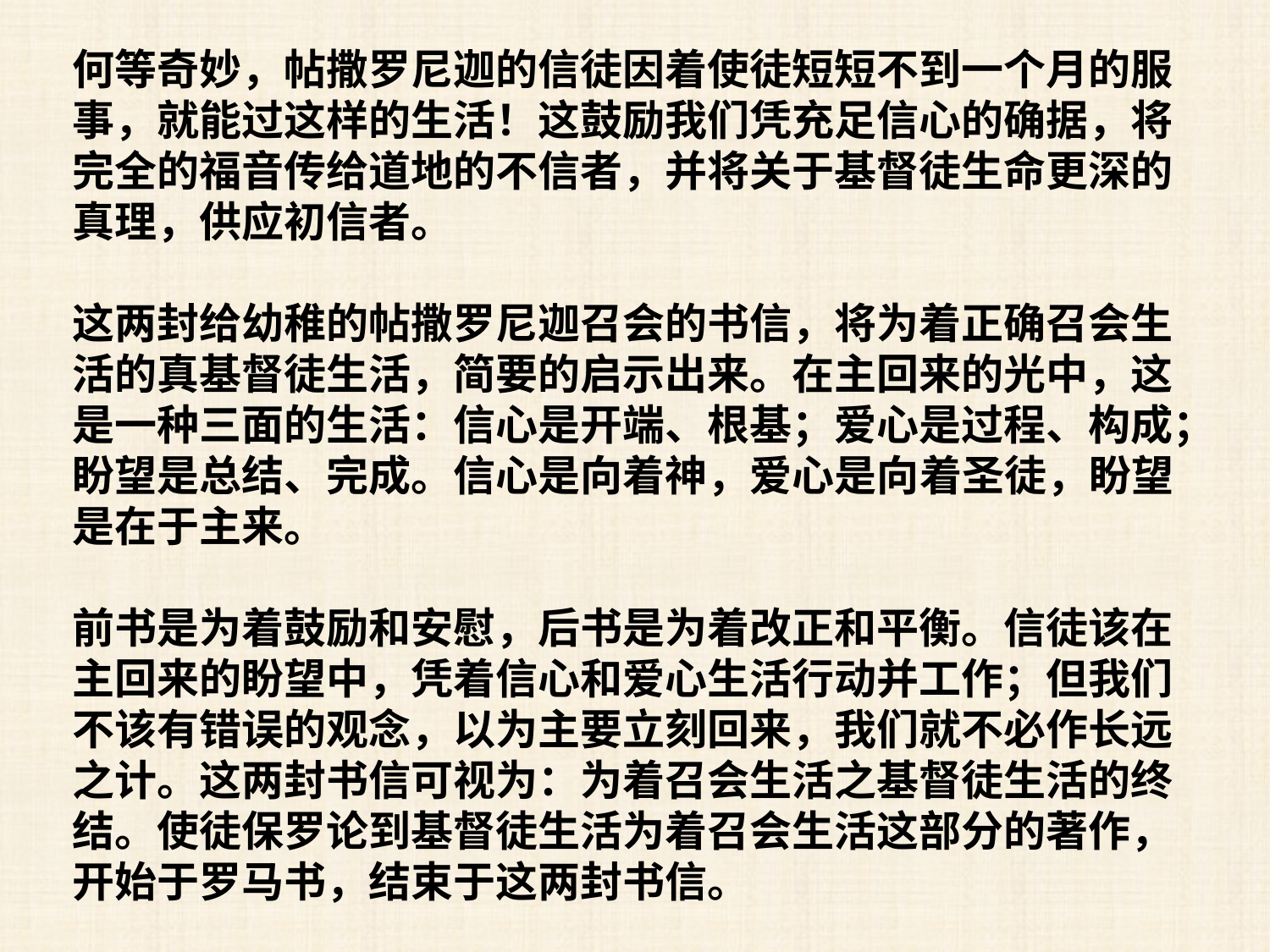

何等奇妙，帖撒罗尼迦的信徒因着使徒短短不到一个月的服事，就能过这样的生活！这鼓励我们凭充足信心的确据，将完全的福音传给道地的不信者，并将关于基督徒生命更深的真理，供应初信者。

这两封给幼稚的帖撒罗尼迦召会的书信，将为着正确召会生活的真基督徒生活，简要的启示出来。在主回来的光中，这是一种三面的生活：信心是开端、根基；爱心是过程、构成；盼望是总结、完成。信心是向着神，爱心是向着圣徒，盼望是在于主来。

前书是为着鼓励和安慰，后书是为着改正和平衡。信徒该在主回来的盼望中，凭着信心和爱心生活行动并工作；但我们不该有错误的观念，以为主要立刻回来，我们就不必作长远之计。这两封书信可视为：为着召会生活之基督徒生活的终结。使徒保罗论到基督徒生活为着召会生活这部分的著作，开始于罗马书，结束于这两封书信。